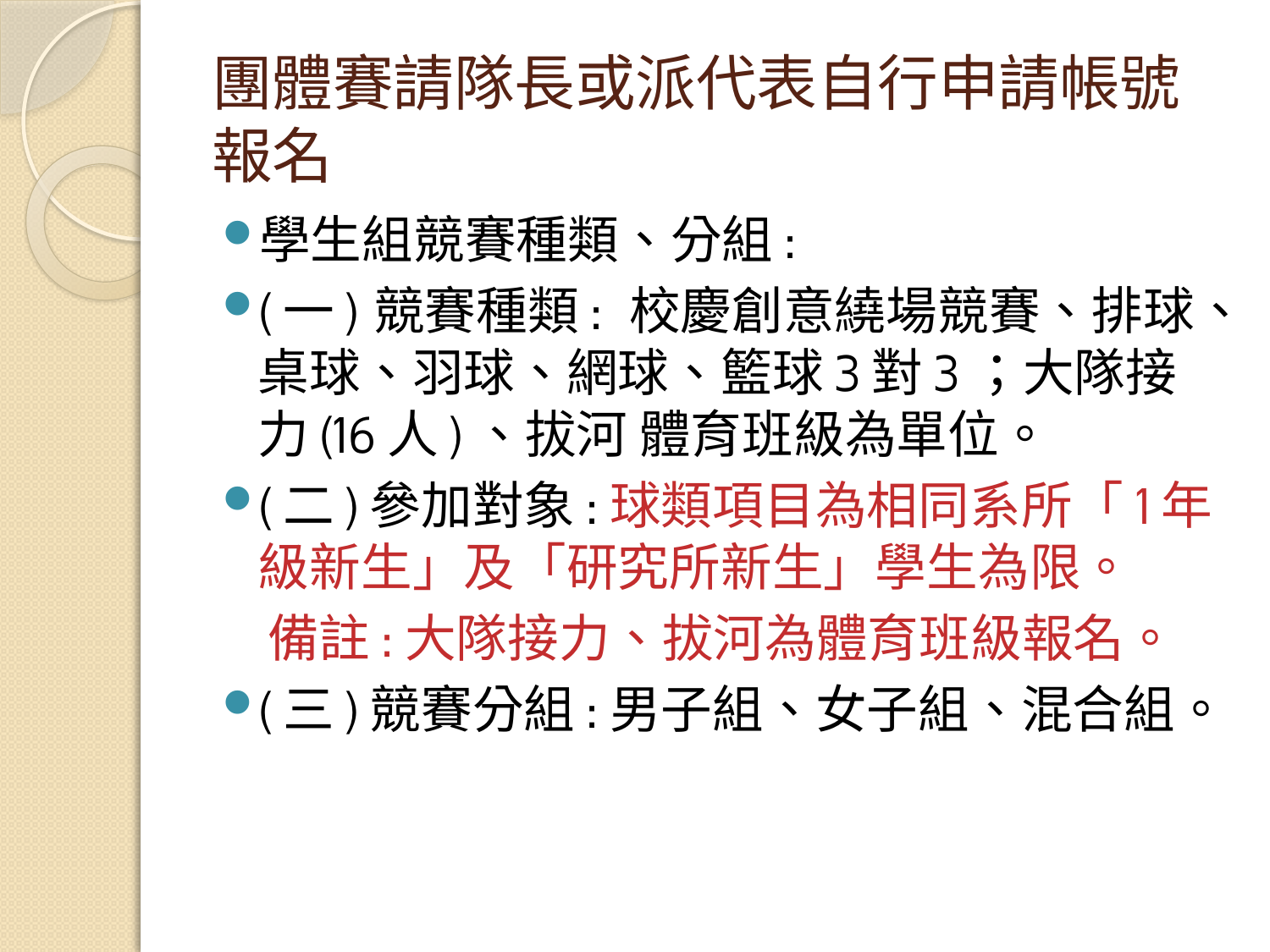

# 團體賽請隊長或派代表自行申請帳號報名
學生組競賽種類、分組:
(一)	競賽種類: 校慶創意繞場競賽、排球、桌球、羽球、網球、籃球3對3；大隊接力(16人)、拔河 體育班級為單位。
(二)參加對象:球類項目為相同系所「1年級新生」及「研究所新生」學生為限。
   備註:大隊接力、拔河為體育班級報名。
(三)競賽分組:男子組、女子組、混合組。